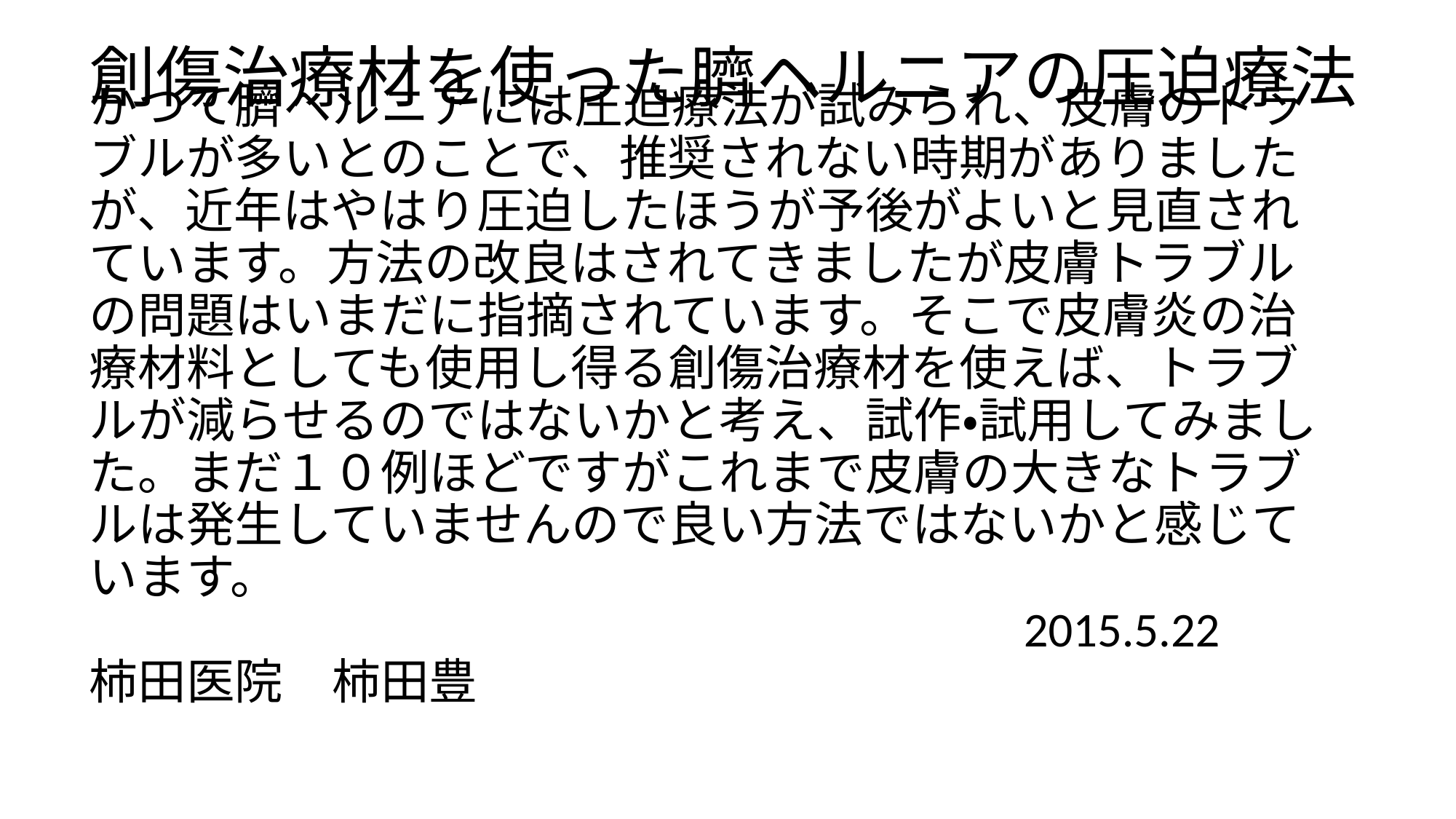

創傷治療材を使った臍ヘルニアの圧迫療法
# かつて臍ヘルニアには圧迫療法が試みられ、皮膚のトラブルが多いとのことで、推奨されない時期がありましたが、近年はやはり圧迫したほうが予後がよいと見直されています。方法の改良はされてきましたが皮膚トラブルの問題はいまだに指摘されています。そこで皮膚炎の治療材料としても使用し得る創傷治療材を使えば、トラブルが減らせるのではないかと考え、試作・試用してみました。まだ１０例ほどですがこれまで皮膚の大きなトラブルは発生していませんので良い方法ではないかと感じています。 　　　　　　　　　　　　　　　　　　　2015.5.22　柿田医院　柿田豊